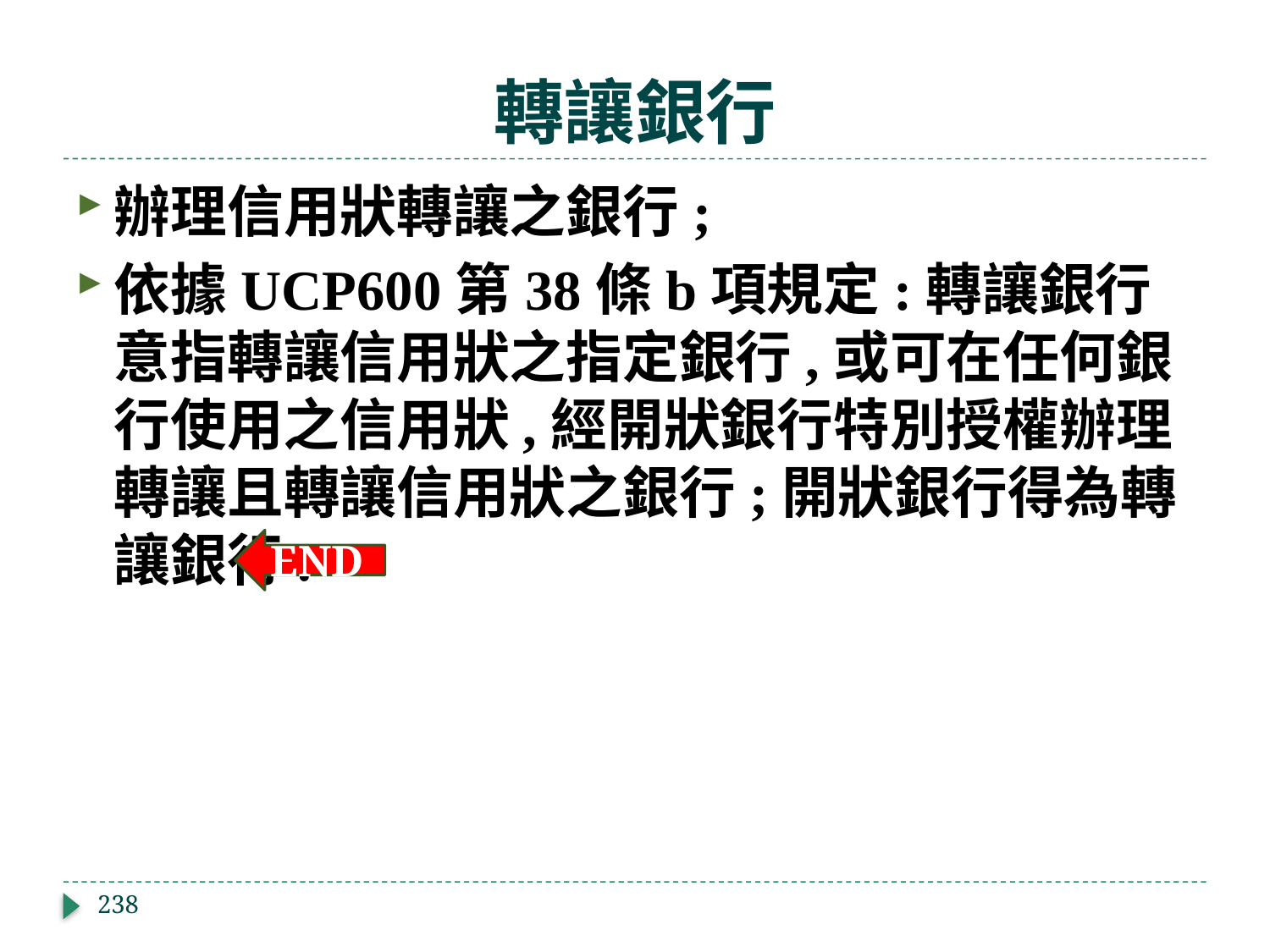

# 轉讓銀行
辦理信用狀轉讓之銀行;
依據UCP600第38條b項規定:轉讓銀行意指轉讓信用狀之指定銀行,或可在任何銀行使用之信用狀,經開狀銀行特別授權辦理轉讓且轉讓信用狀之銀行;開狀銀行得為轉讓銀行.
END
238